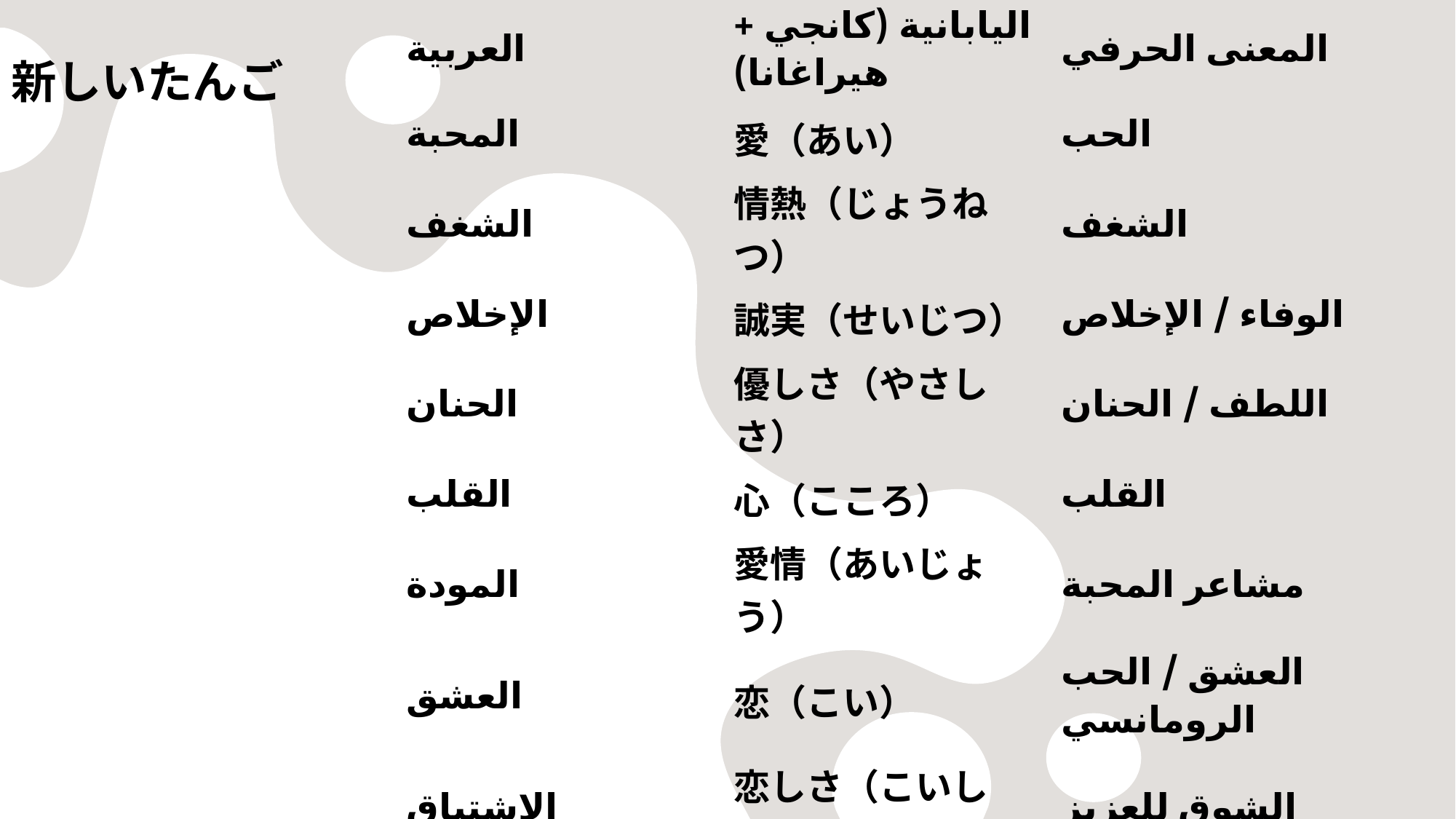

# 新しいたんご
| العربية | اليابانية (كانجي + هيراغانا) | المعنى الحرفي |
| --- | --- | --- |
| المحبة | 愛（あい） | الحب |
| الشغف | 情熱（じょうねつ） | الشغف |
| الإخلاص | 誠実（せいじつ） | الوفاء / الإخلاص |
| الحنان | 優しさ（やさしさ） | اللطف / الحنان |
| القلب | 心（こころ） | القلب |
| المودة | 愛情（あいじょう） | مشاعر المحبة |
| العشق | 恋（こい） | العشق / الحب الرومانسي |
| الاشتياق | 恋しさ（こいしさ） | الشوق للعزيز |
| الروح | 魂（たましい） | الروح |
| التضحية | 献身（けんしん） | التفاني / التضحية |